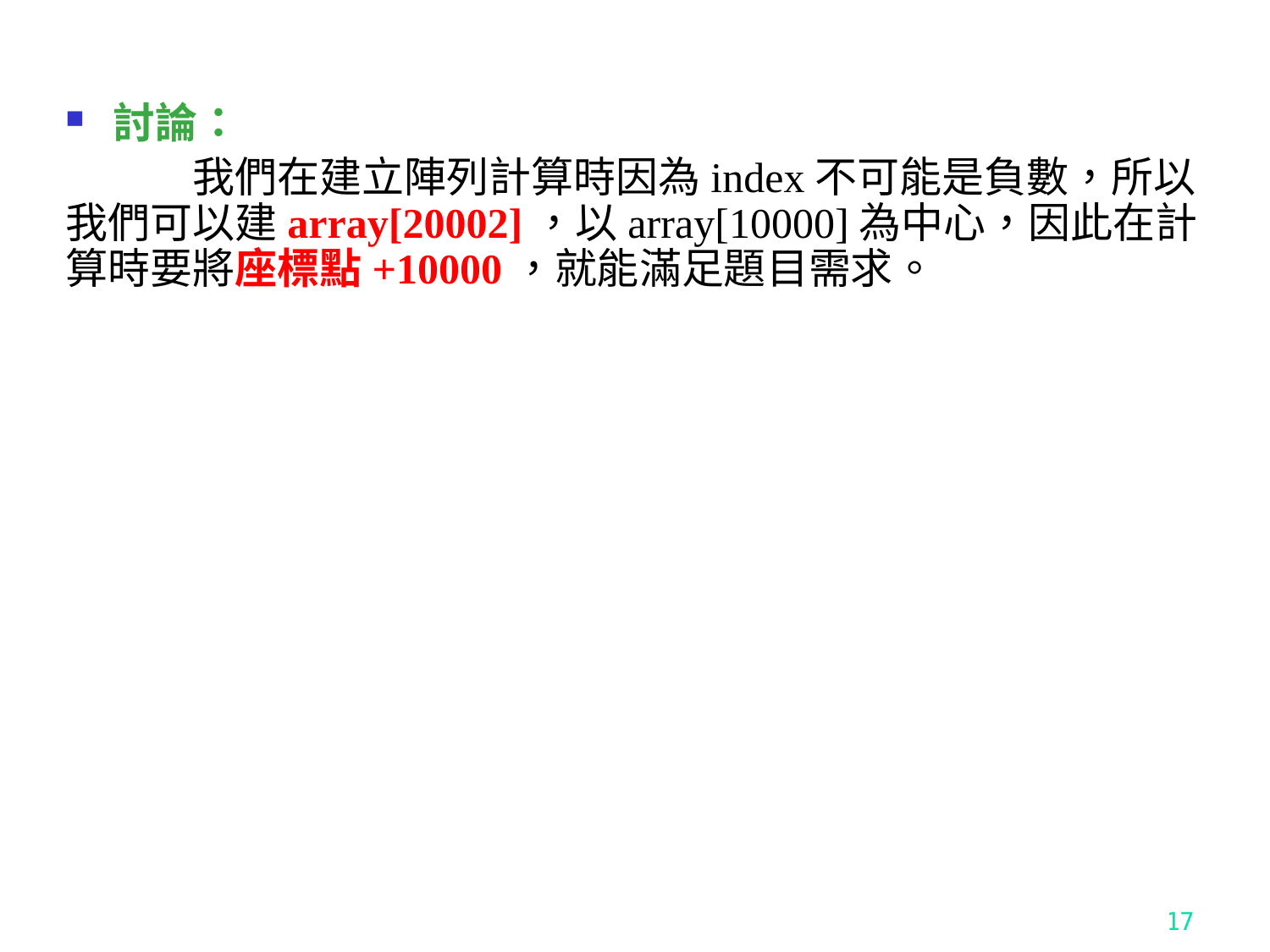

討論：
	我們在建立陣列計算時因為index不可能是負數，所以我們可以建array[20002]，以array[10000]為中心，因此在計算時要將座標點+10000，就能滿足題目需求。

17